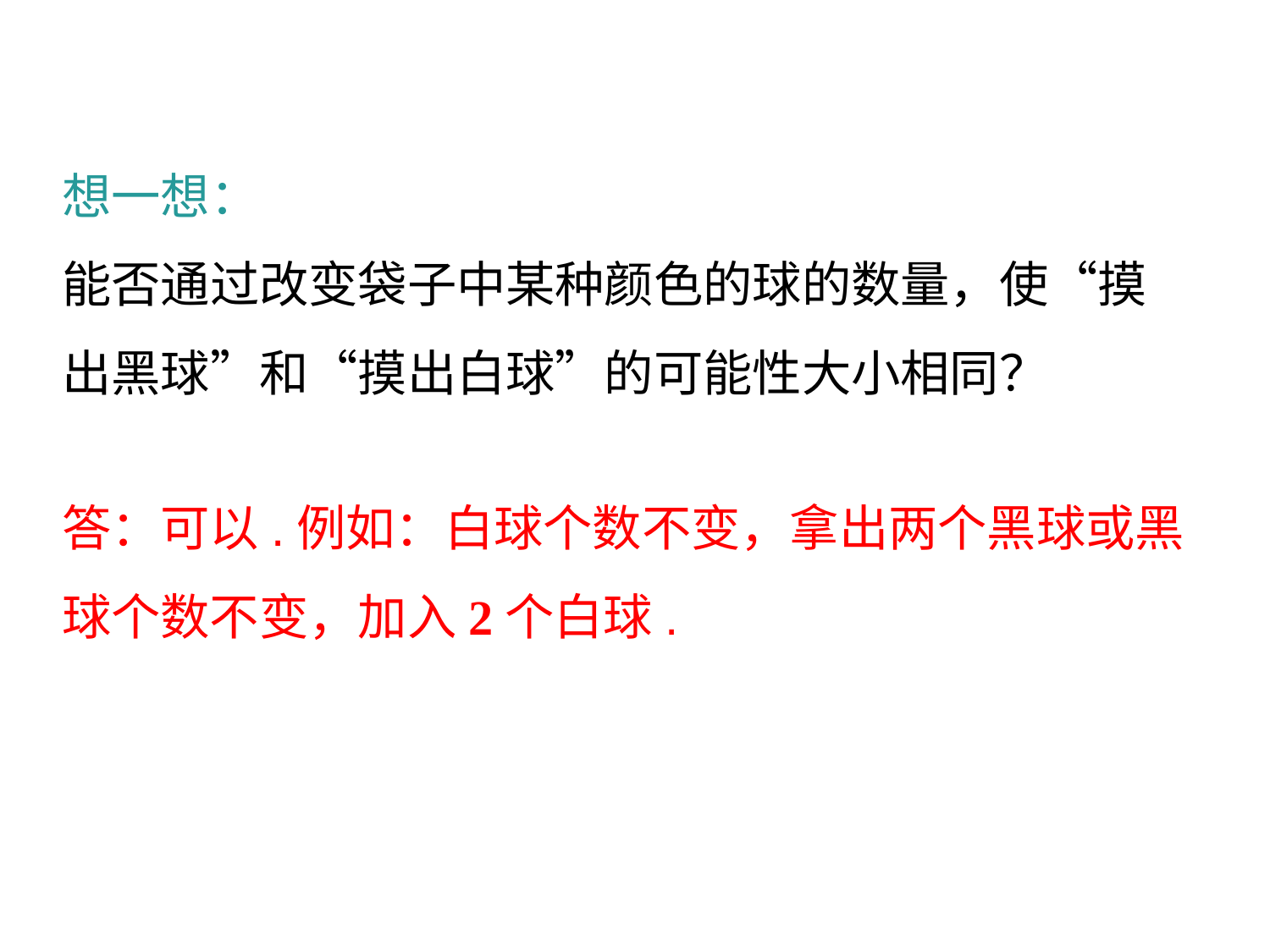

想一想：
能否通过改变袋子中某种颜色的球的数量，使“摸出黑球”和“摸出白球”的可能性大小相同？
答：可以.例如：白球个数不变，拿出两个黑球或黑球个数不变，加入2个白球.